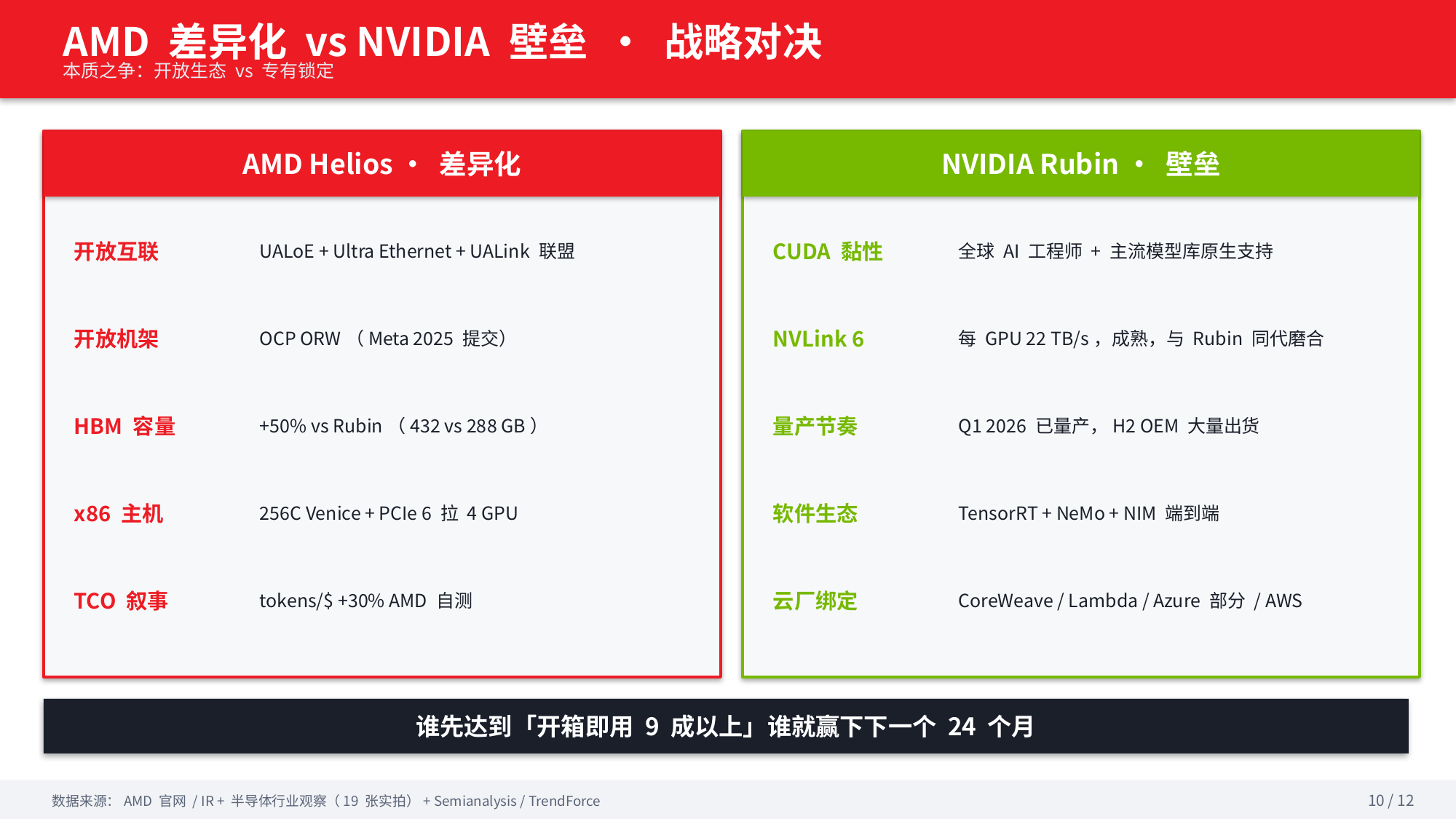

AMD 差异化 vs NVIDIA 壁垒 · 战略对决
本质之争：开放生态 vs 专有锁定

AMD Helios · 差异化
NVIDIA Rubin · 壁垒
开放互联
UALoE + Ultra Ethernet + UALink 联盟
CUDA 黏性
全球 AI 工程师 + 主流模型库原生支持
开放机架
OCP ORW（Meta 2025 提交）
NVLink 6
每 GPU 22 TB/s，成熟，与 Rubin 同代磨合
HBM 容量
+50% vs Rubin（432 vs 288 GB）
量产节奏
Q1 2026 已量产，H2 OEM 大量出货
x86 主机
256C Venice + PCIe 6 拉 4 GPU
软件生态
TensorRT + NeMo + NIM 端到端
TCO 叙事
tokens/$ +30% AMD 自测
云厂绑定
CoreWeave / Lambda / Azure 部分 / AWS

谁先达到「开箱即用 9 成以上」谁就赢下下一个 24 个月

数据来源：AMD 官网 / IR + 半导体行业观察（19 张实拍）+ Semianalysis / TrendForce
10 / 12